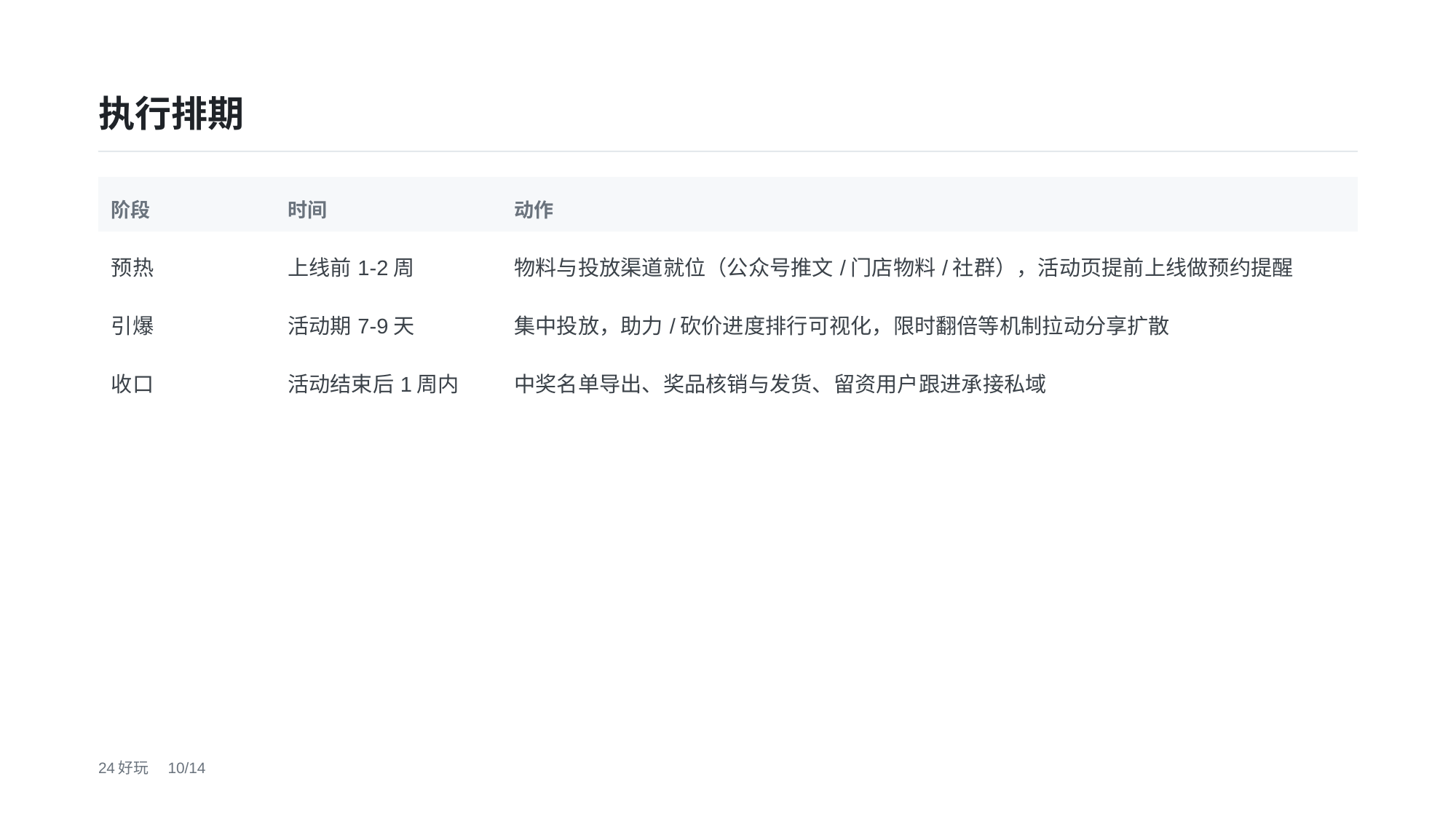

执行排期

| 阶段 | 时间 | 动作 |
| --- | --- | --- |
| 预热 | 上线前1-2周 | 物料与投放渠道就位（公众号推文/门店物料/社群），活动页提前上线做预约提醒 |
| 引爆 | 活动期7-9天 | 集中投放，助力/砍价进度排行可视化，限时翻倍等机制拉动分享扩散 |
| 收口 | 活动结束后1周内 | 中奖名单导出、奖品核销与发货、留资用户跟进承接私域 |
24好玩　10/14